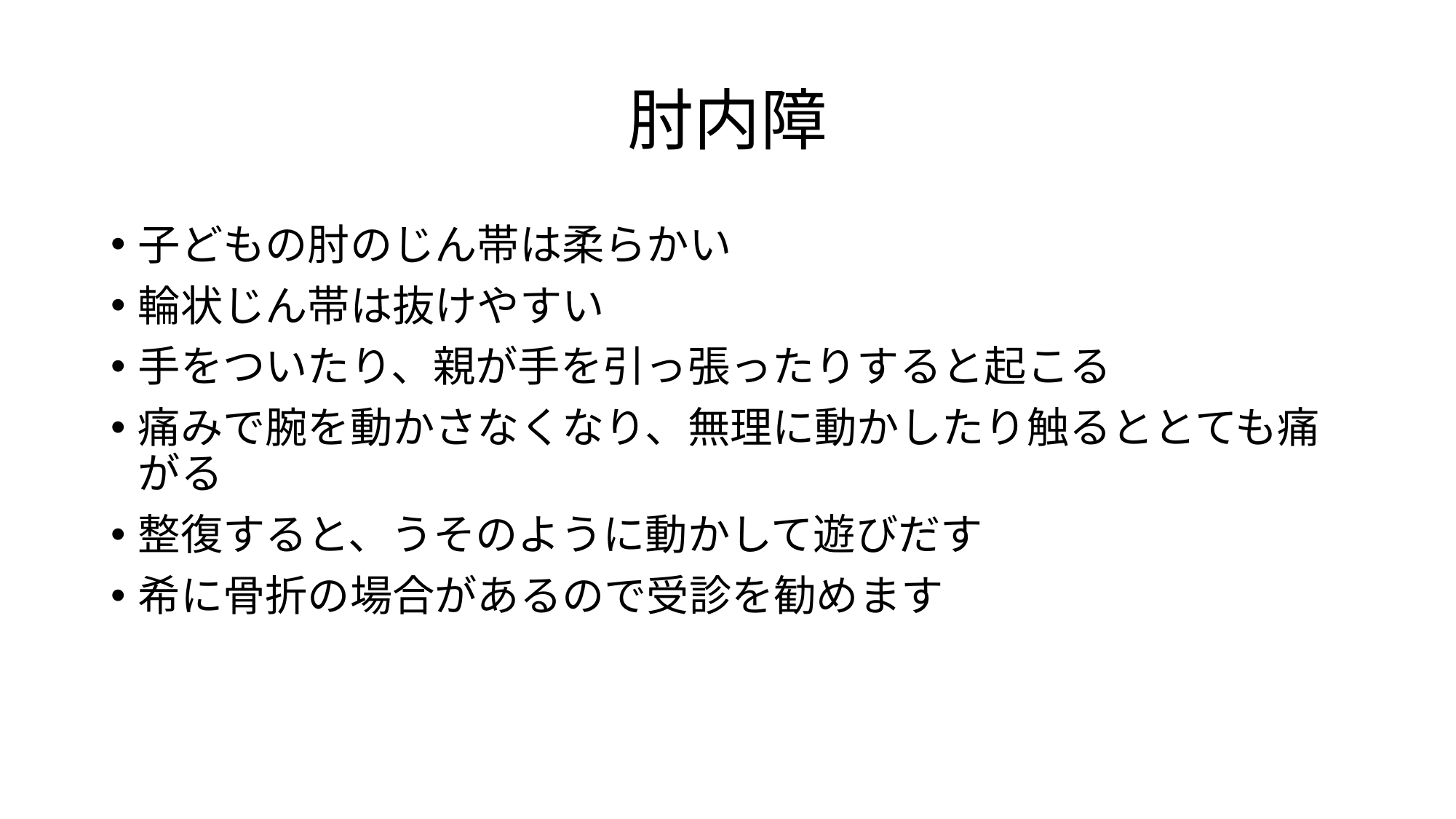

# 肘内障
子どもの肘のじん帯は柔らかい
輪状じん帯は抜けやすい
手をついたり、親が手を引っ張ったりすると起こる
痛みで腕を動かさなくなり、無理に動かしたり触るととても痛がる
整復すると、うそのように動かして遊びだす
希に骨折の場合があるので受診を勧めます